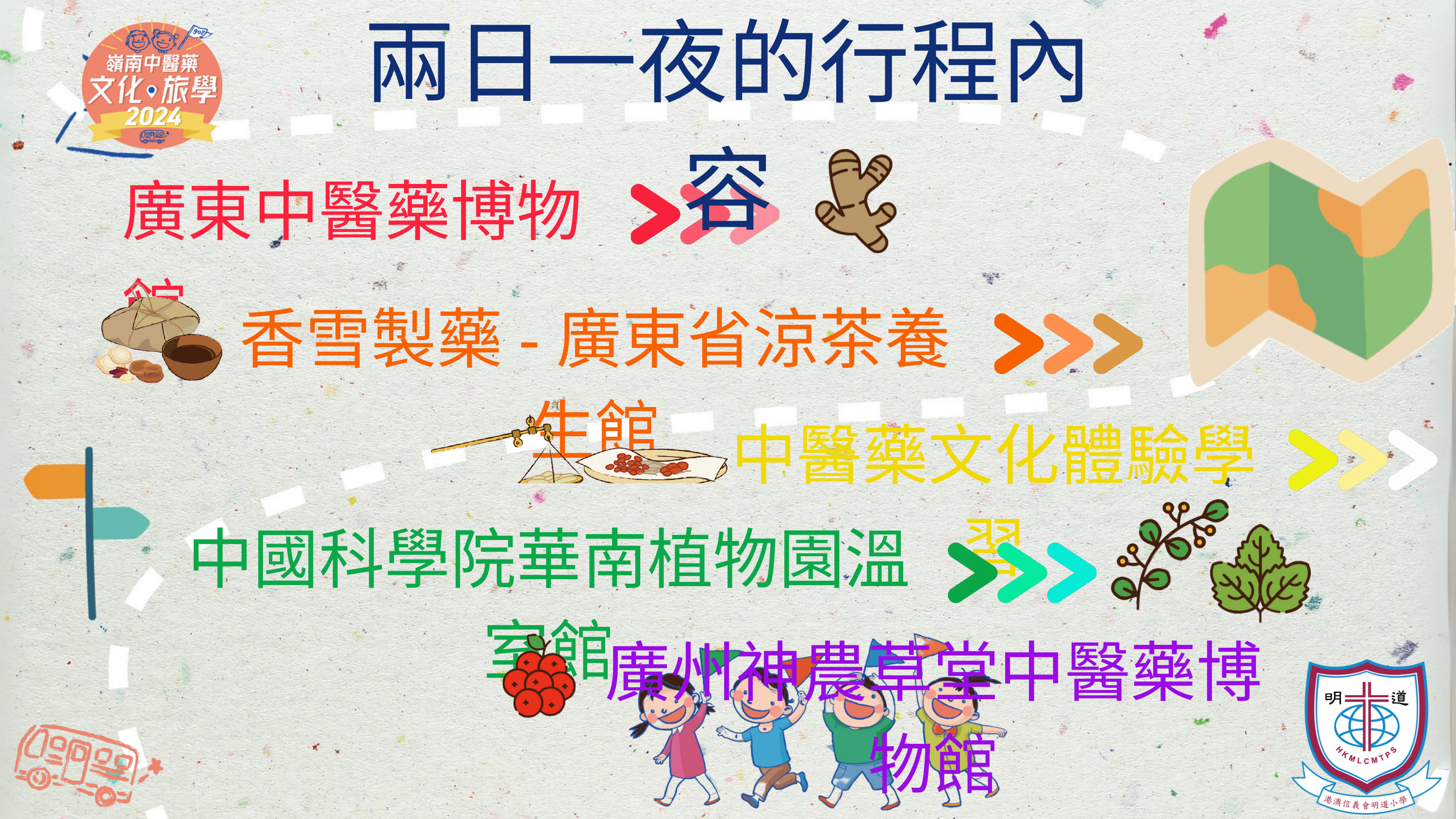

兩日一夜的行程內容

廣東中醫藥博物館

香雪製藥-廣東省涼茶養生館

中醫藥文化體驗學習

中國科學院華南植物園溫室館

廣州神農草堂中醫藥博物館